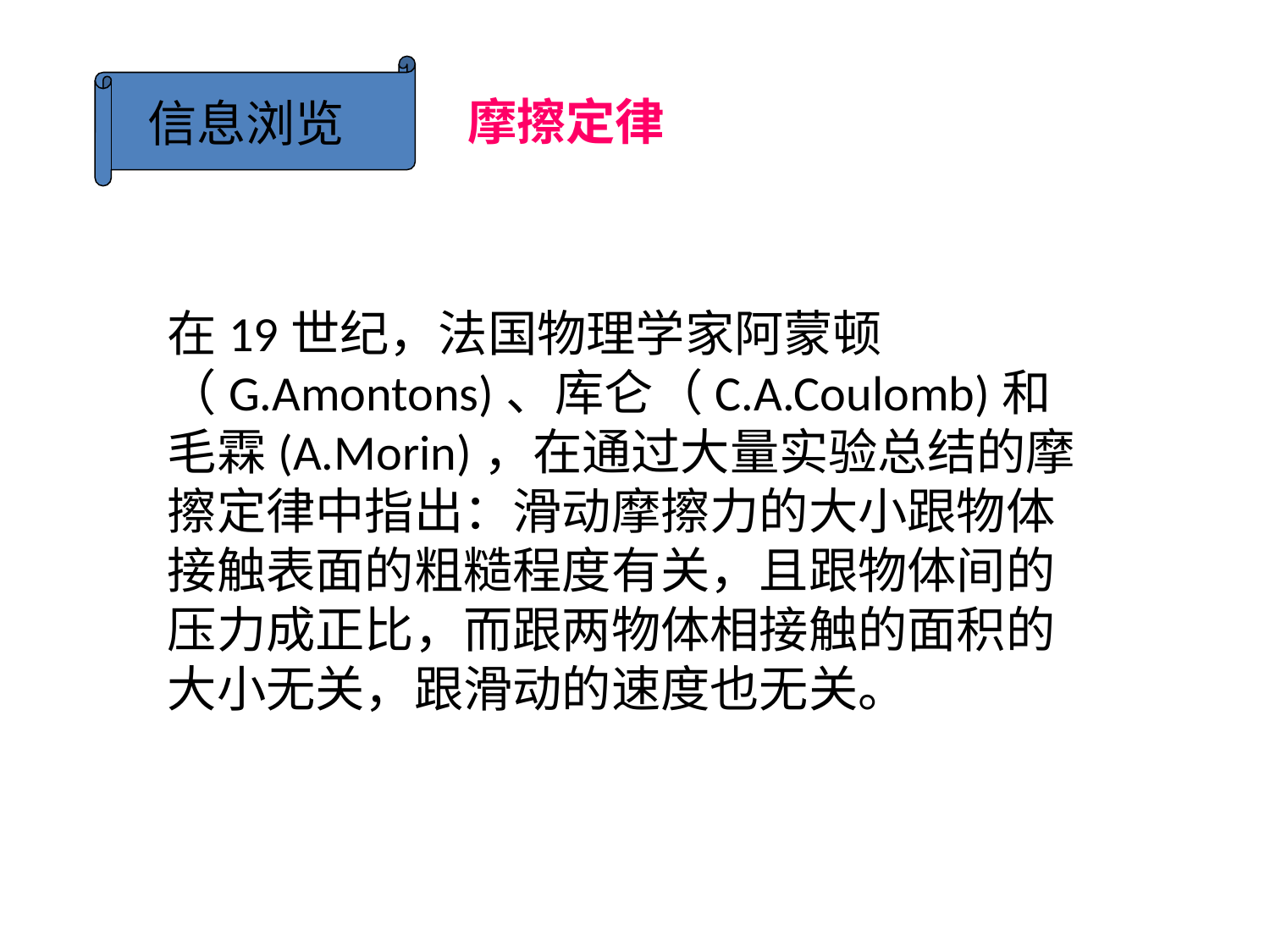

信息浏览
摩擦定律
在19世纪，法国物理学家阿蒙顿（G.Amontons)、库仑（C.A.Coulomb)和毛霖(A.Morin)，在通过大量实验总结的摩擦定律中指出：滑动摩擦力的大小跟物体接触表面的粗糙程度有关，且跟物体间的压力成正比，而跟两物体相接触的面积的大小无关，跟滑动的速度也无关。